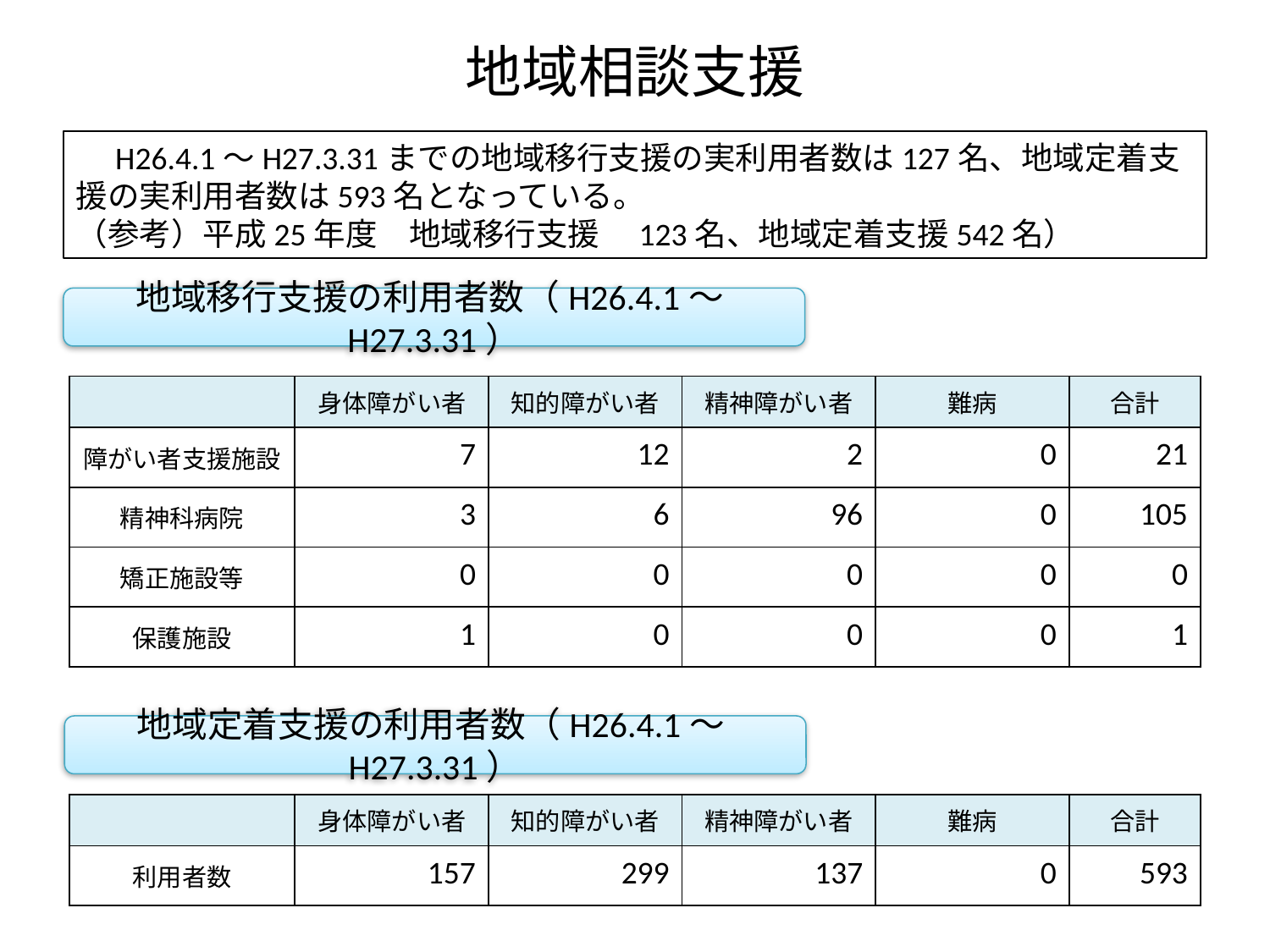

# 地域相談支援
　　H26.4.1～H27.3.31までの地域移行支援の実利用者数は127名、地域定着支援の実利用者数は593名となっている。
（参考）平成25年度　地域移行支援　123名、地域定着支援542名）
地域移行支援の利用者数（H26.4.1～H27.3.31）
|  | 身体障がい者 | 知的障がい者 | 精神障がい者 | 難病 | 合計 |
| --- | --- | --- | --- | --- | --- |
| 障がい者支援施設 | 7 | 12 | 2 | 0 | 21 |
| 精神科病院 | 3 | 6 | 96 | 0 | 105 |
| 矯正施設等 | 0 | 0 | 0 | 0 | 0 |
| 保護施設 | 1 | 0 | 0 | 0 | 1 |
地域定着支援の利用者数（H26.4.1～H27.3.31）
|  | 身体障がい者 | 知的障がい者 | 精神障がい者 | 難病 | 合計 |
| --- | --- | --- | --- | --- | --- |
| 利用者数 | 157 | 299 | 137 | 0 | 593 |